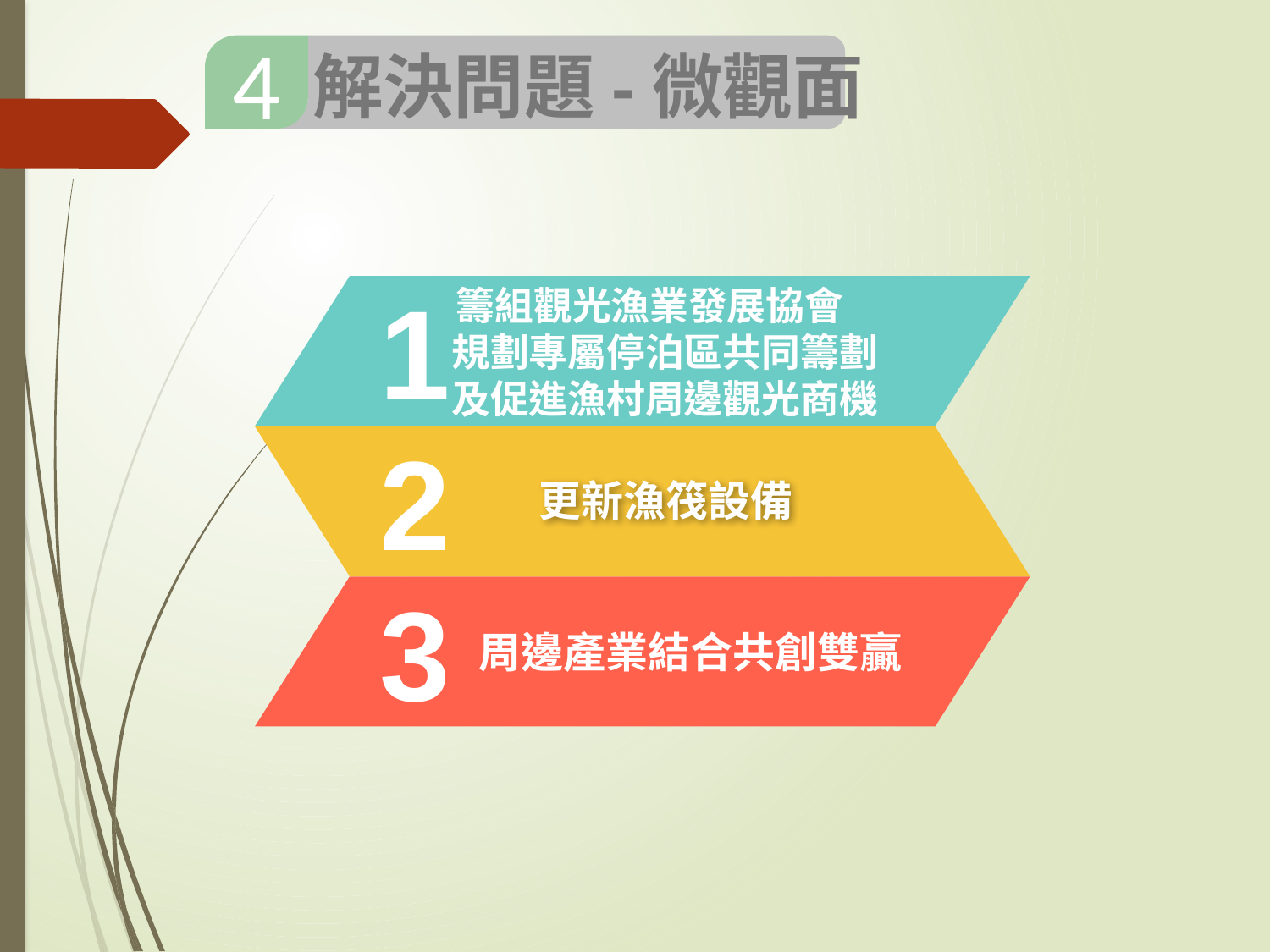

4

解決問題-微觀面
 籌組觀光漁業發展協會
    規劃專屬停泊區共同籌劃
    及促進漁村周邊觀光商機
1

2
更新漁筏設備
         周邊產業結合共創雙贏
3